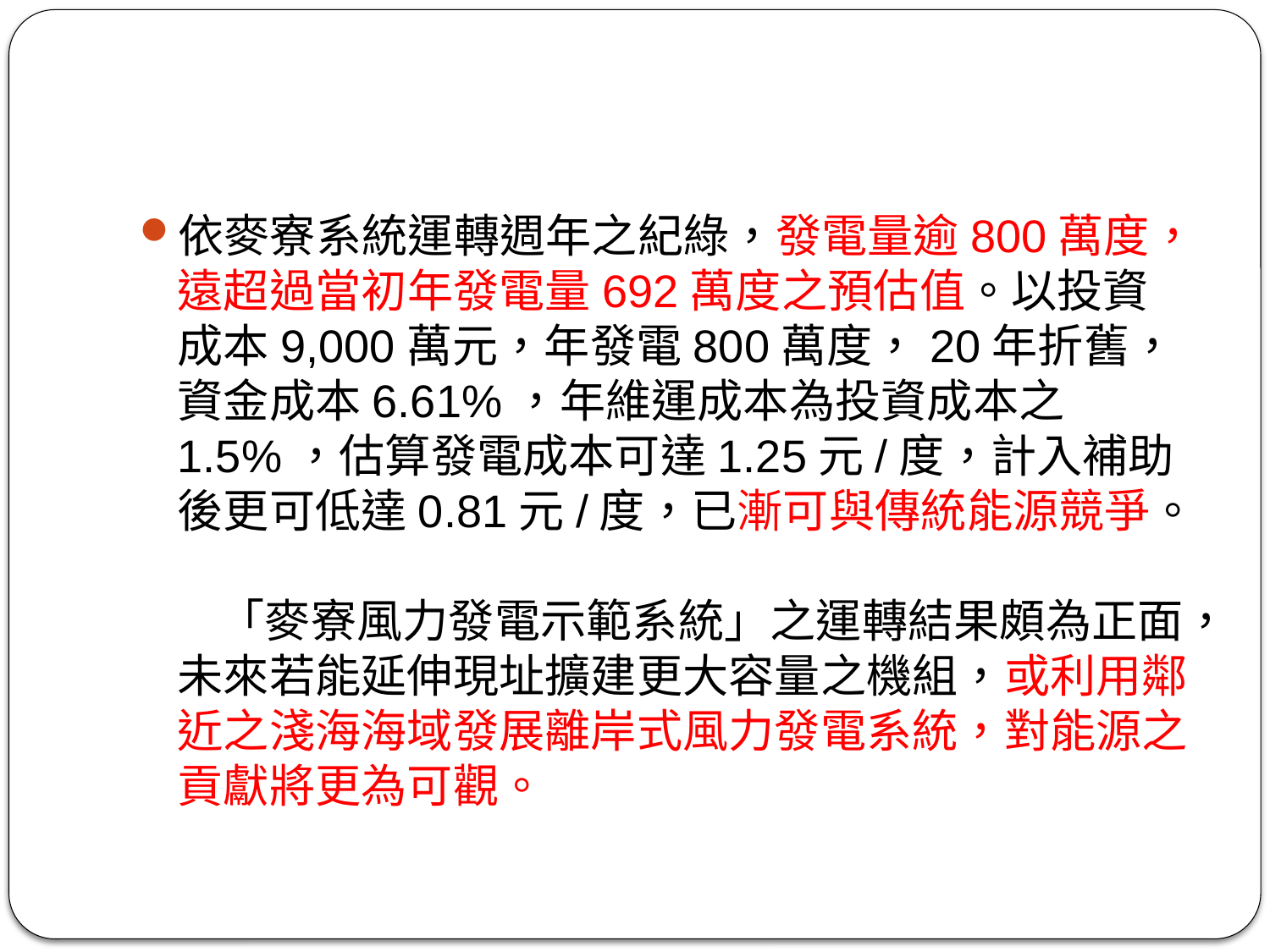

依麥寮系統運轉週年之紀綠，發電量逾800萬度，遠超過當初年發電量692萬度之預估值。以投資成本9,000萬元，年發電800萬度，20年折舊，資金成本6.61%，年維運成本為投資成本之1.5%，估算發電成本可達1.25元/度，計入補助後更可低達0.81元/度，已漸可與傳統能源競爭。
    「麥寮風力發電示範系統」之運轉結果頗為正面，未來若能延伸現址擴建更大容量之機組，或利用鄰近之淺海海域發展離岸式風力發電系統，對能源之貢獻將更為可觀。